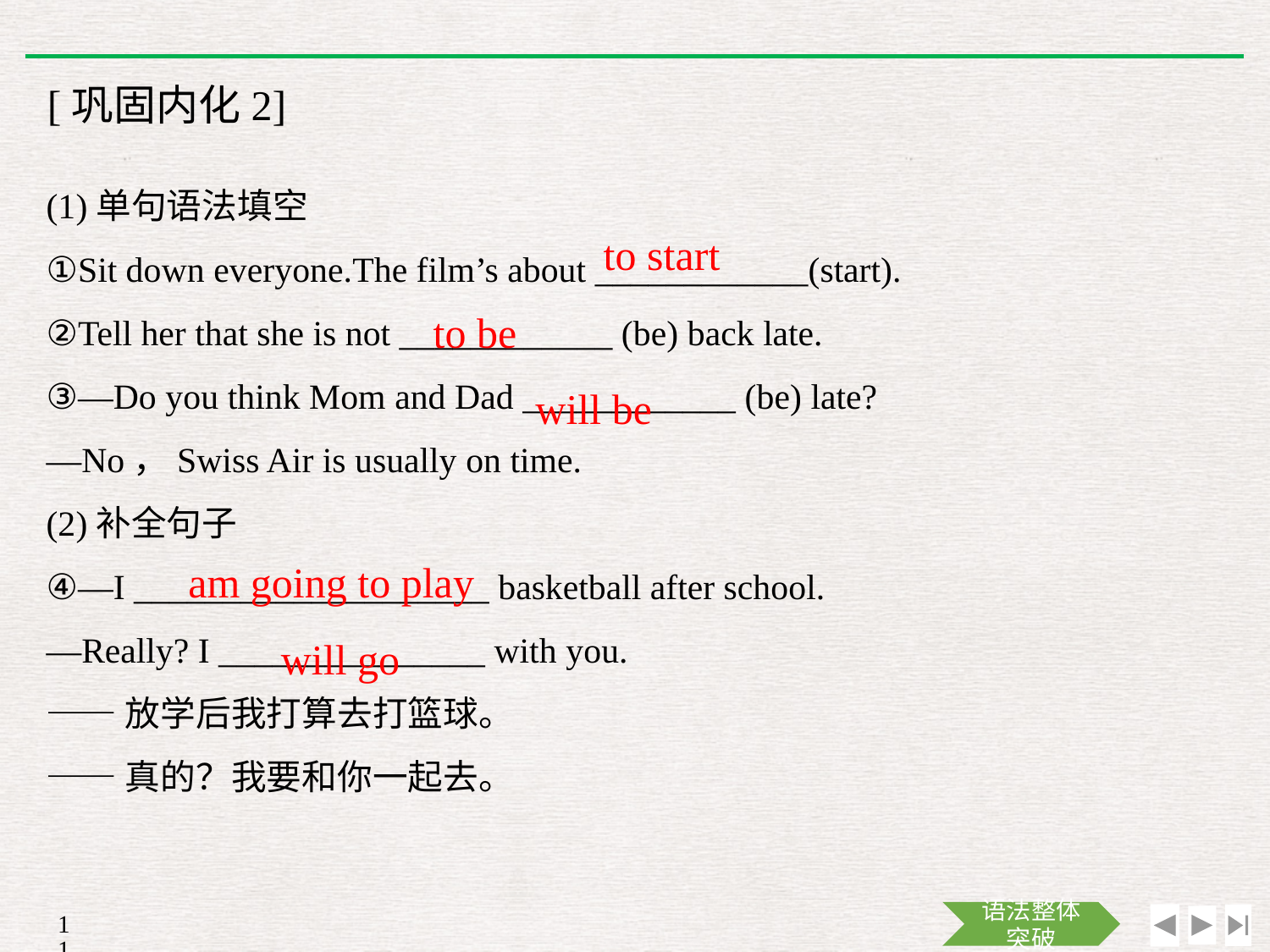

[巩固内化2]
(1)单句语法填空
①Sit down everyone.The film’s about ____________(start).
②Tell her that she is not ____________ (be) back late.
③—Do you think Mom and Dad ____________ (be) late?
—No，Swiss Air is usually on time.
(2)补全句子
④—I ____________________ basketball after school.
—Really? I _______________ with you.
——放学后我打算去打篮球。
——真的？我要和你一起去。
to start
to be
will be
am going to play
will go